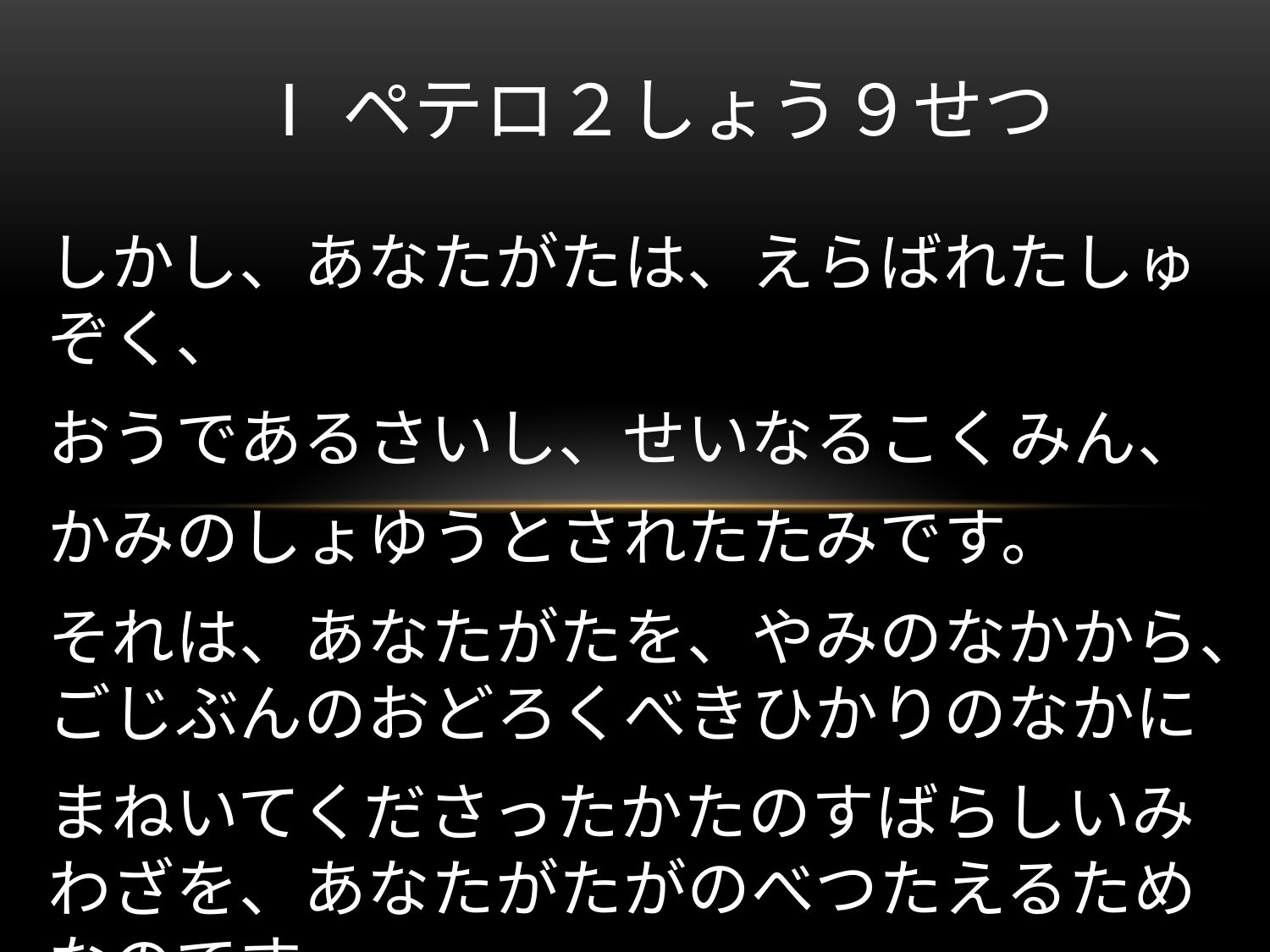

# Ⅰペテロ２しょう９せつ
しかし、あなたがたは、えらばれたしゅぞく、
おうであるさいし、せいなるこくみん、
かみのしょゆうとされたたみです。
それは、あなたがたを、やみのなかから、ごじぶんのおどろくべきひかりのなかに
まねいてくださったかたのすばらしいみわざを、あなたがたがのべつたえるためなのです。